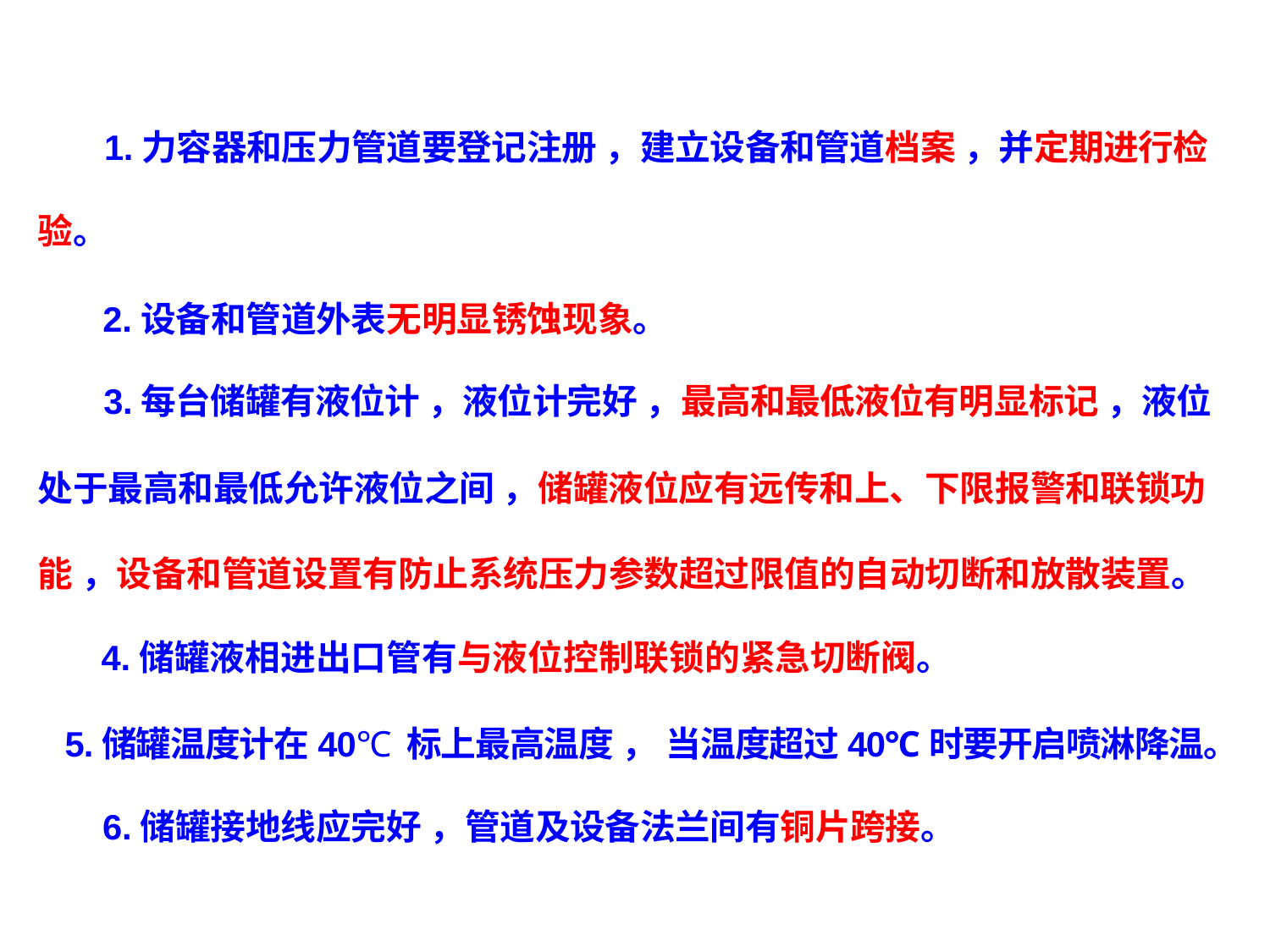

1.力容器和压力管道要登记注册 ，建立设备和管道档案 ，并定期进行检
验。

2.设备和管道外表无明显锈蚀现象。

3.每台储罐有液位计 ，液位计完好 ，最高和最低液位有明显标记 ，液位
处于最高和最低允许液位之间 ，储罐液位应有远传和上、下限报警和联锁功    能 ，设备和管道设置有防止系统压力参数超过限值的自动切断和放散装置。

4.储罐液相进出口管有与液位控制联锁的紧急切断阀。

5.储罐温度计在40℃标上最高温度 ， 当温度超过40℃时要开启喷淋降温。

6.储罐接地线应完好 ，管道及设备法兰间有铜片跨接。